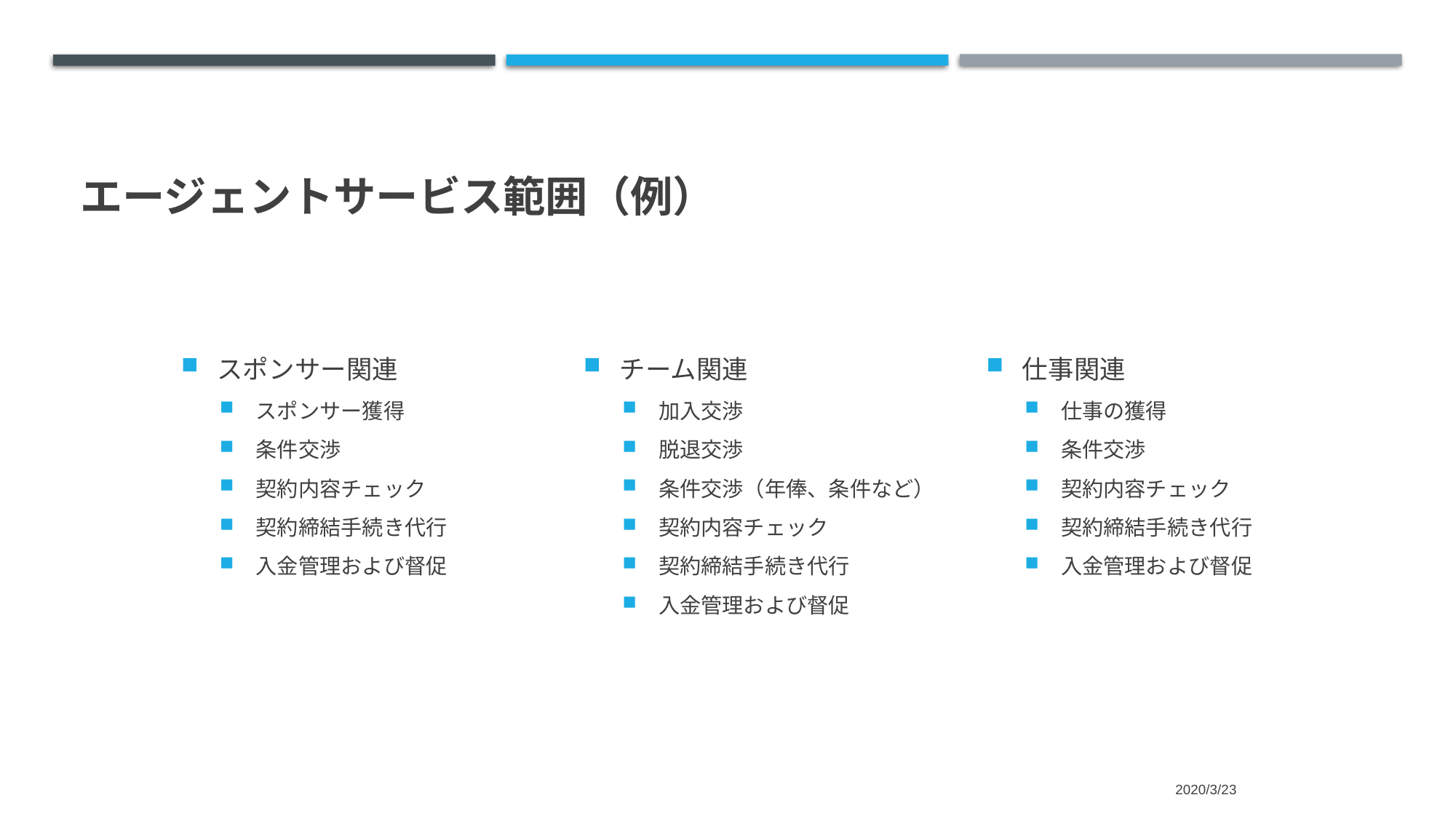

# エージェントサービス範囲（例）
スポンサー関連
スポンサー獲得
条件交渉
契約内容チェック
契約締結手続き代行
入金管理および督促
チーム関連
加入交渉
脱退交渉
条件交渉（年俸、条件など）
契約内容チェック
契約締結手続き代行
入金管理および督促
仕事関連
仕事の獲得
条件交渉
契約内容チェック
契約締結手続き代行
入金管理および督促
2020/3/23